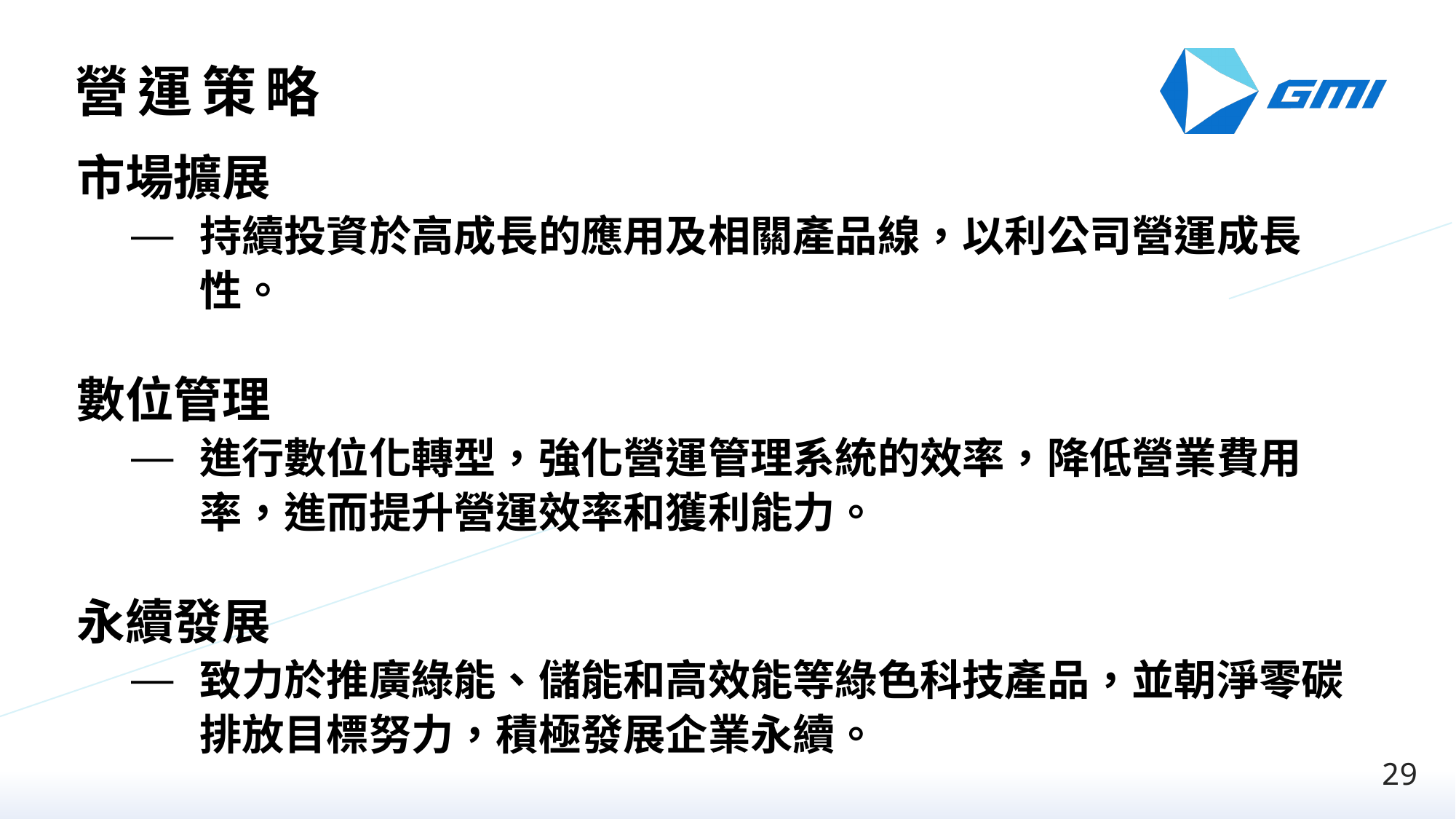

營運策略
市場擴展
持續投資於高成長的應用及相關產品線，以利公司營運成長性。

數位管理
進行數位化轉型，強化營運管理系統的效率，降低營業費用率，進而提升營運效率和獲利能力。

永續發展
致力於推廣綠能、儲能和高效能等綠色科技產品，並朝淨零碳排放目標努力，積極發展企業永續。
29